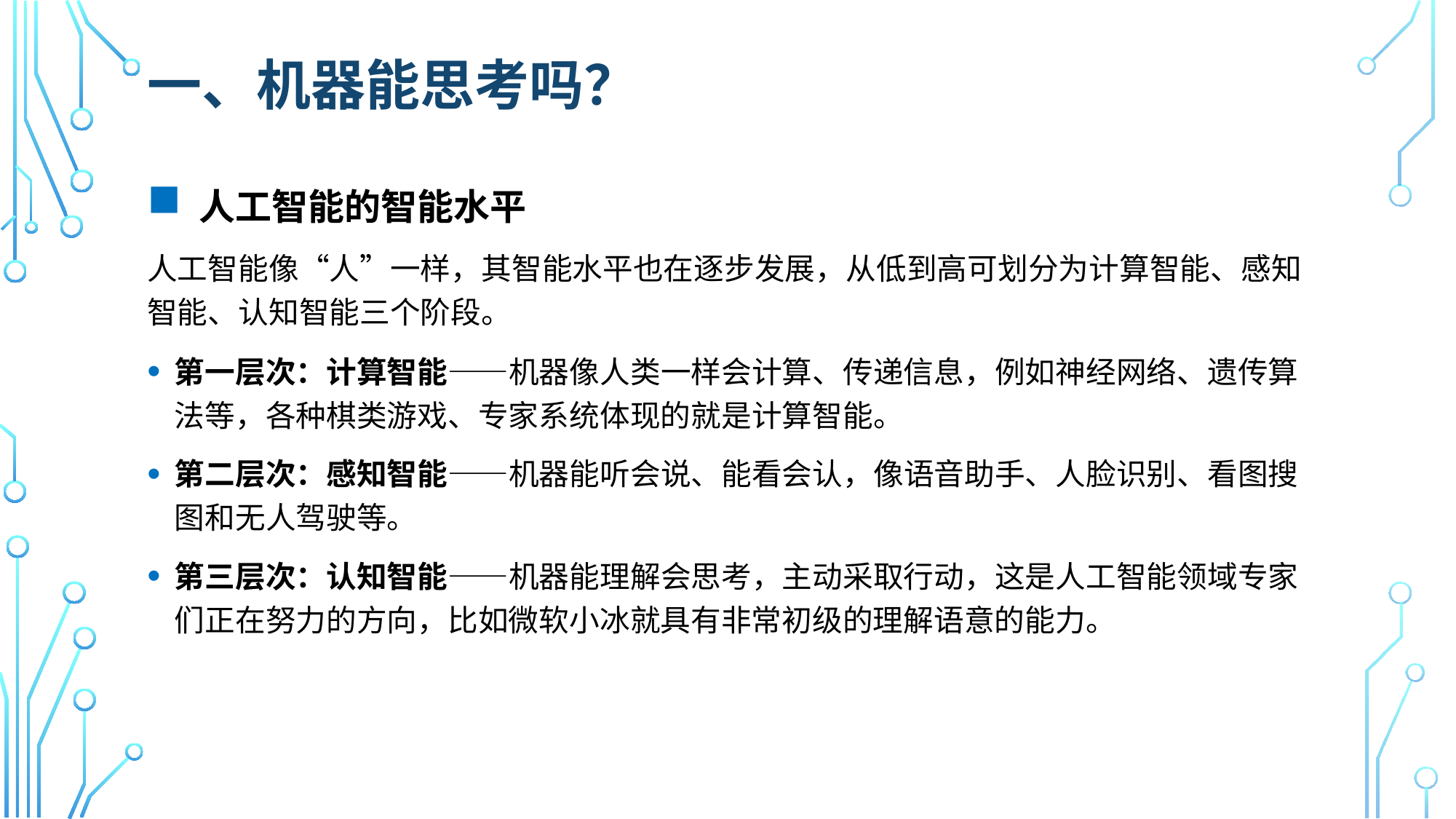

# 一、机器能思考吗？
 人工智能的智能水平
人工智能像“人”一样，其智能水平也在逐步发展，从低到高可划分为计算智能、感知智能、认知智能三个阶段。
第一层次：计算智能——机器像人类一样会计算、传递信息，例如神经网络、遗传算法等，各种棋类游戏、专家系统体现的就是计算智能。
第二层次：感知智能——机器能听会说、能看会认，像语音助手、人脸识别、看图搜图和无人驾驶等。
第三层次：认知智能——机器能理解会思考，主动采取行动，这是人工智能领域专家们正在努力的方向，比如微软小冰就具有非常初级的理解语意的能力。